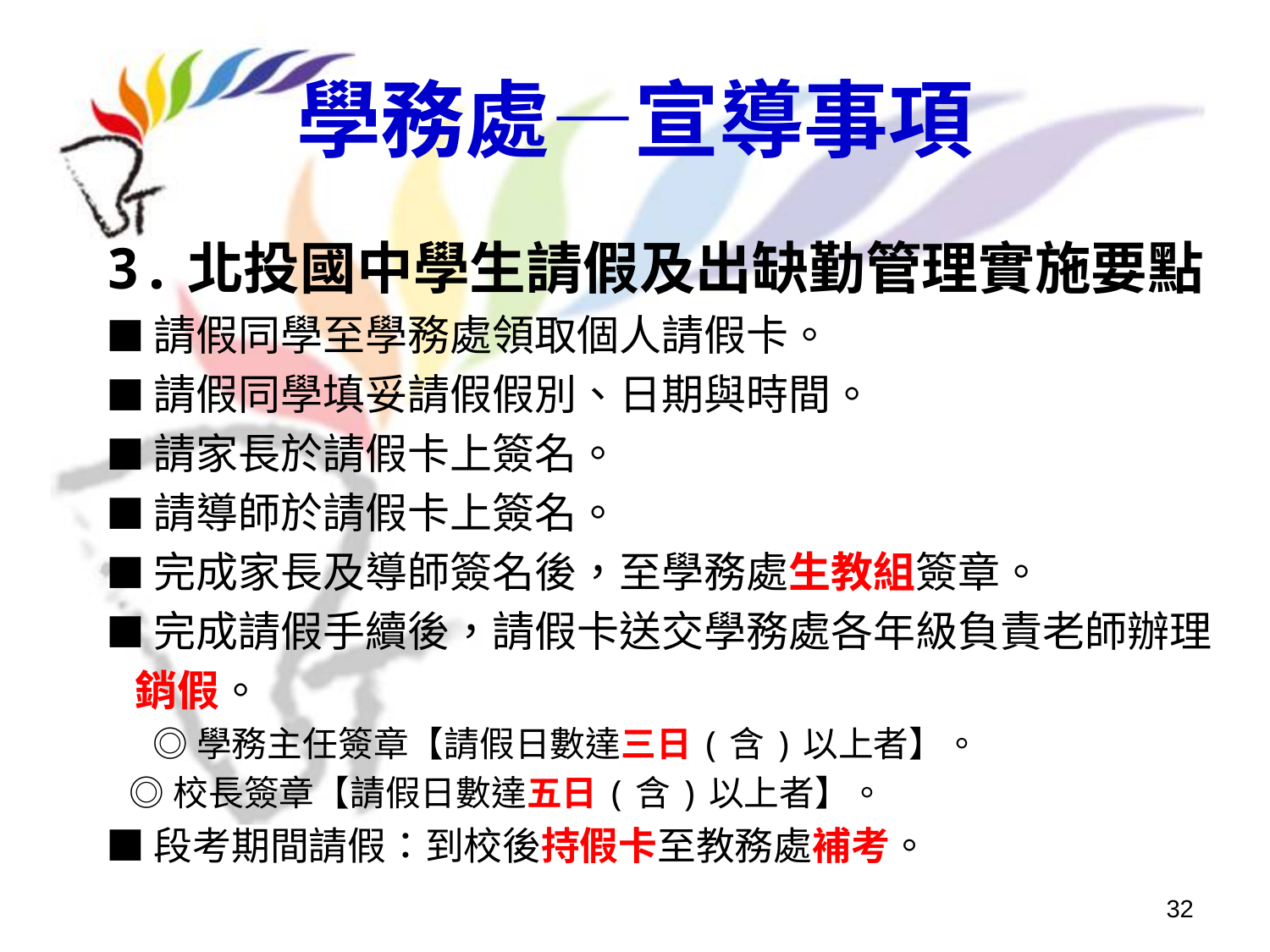

# 學務處—宣導事項
3.北投國中學生請假及出缺勤管理實施要點
■請假同學至學務處領取個人請假卡。
■請假同學填妥請假假別、日期與時間。
■請家長於請假卡上簽名。
■請導師於請假卡上簽名。
■完成家長及導師簽名後，至學務處生教組簽章。
■完成請假手續後，請假卡送交學務處各年級負責老師辦理
  銷假。
      ◎學務主任簽章【請假日數達三日(含)以上者】。
   ◎校長簽章【請假日數達五日(含)以上者】。
■段考期間請假：到校後持假卡至教務處補考。

32